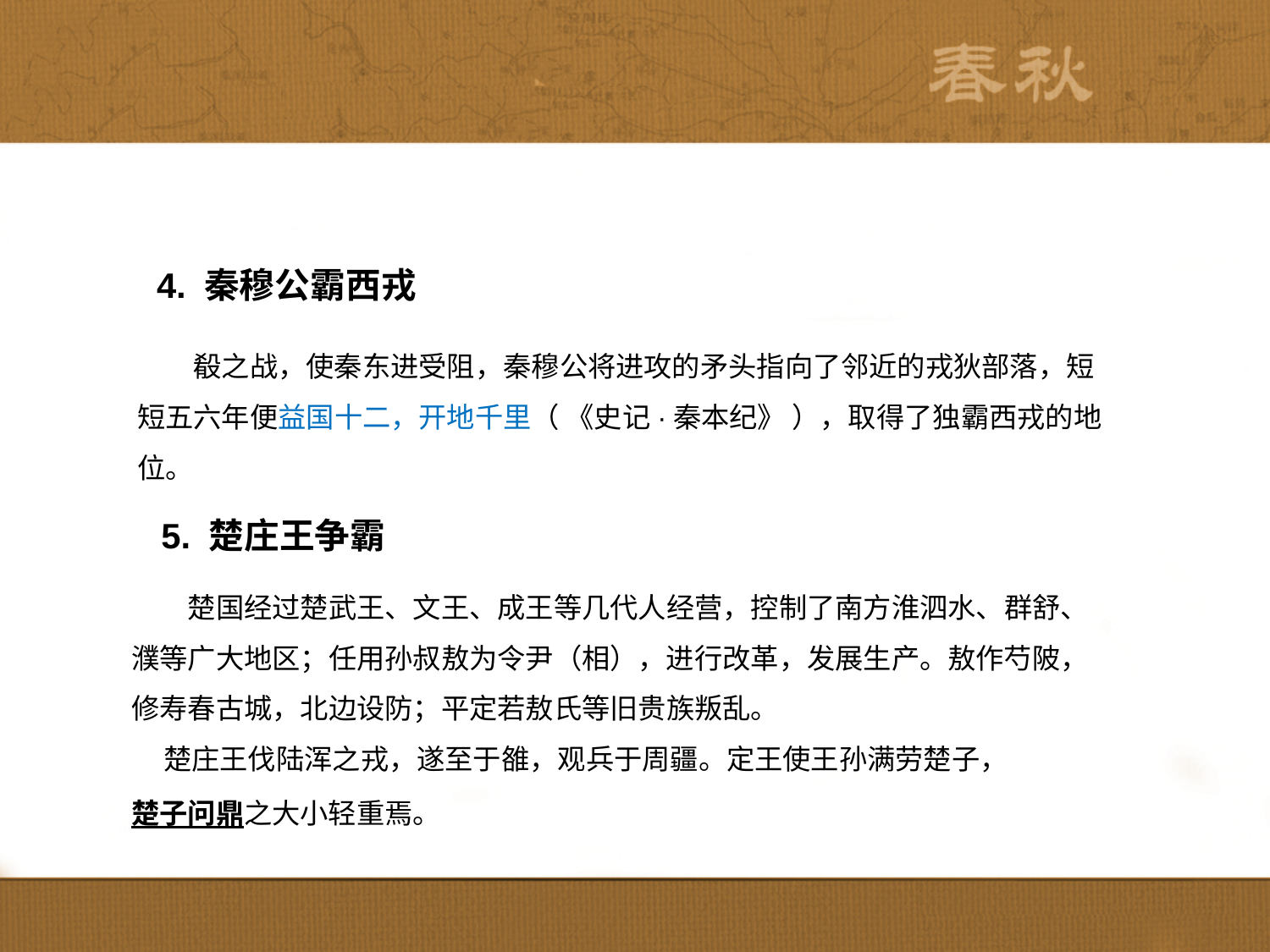

4. 秦穆公霸西戎
　　殽之战，使秦东进受阻，秦穆公将进攻的矛头指向了邻近的戎狄部落，短短五六年便益国十二，开地千里（ 《史记·秦本纪》 ），取得了独霸西戎的地位。
5. 楚庄王争霸
　　楚国经过楚武王、文王、成王等几代人经营，控制了南方淮泗水、群舒、濮等广大地区；任用孙叔敖为令尹（相），进行改革，发展生产。敖作芍陂，修寿春古城，北边设防；平定若敖氏等旧贵族叛乱。
    楚庄王伐陆浑之戎，遂至于雒，观兵于周疆。定王使王孙满劳楚子，楚子问鼎之大小轻重焉。